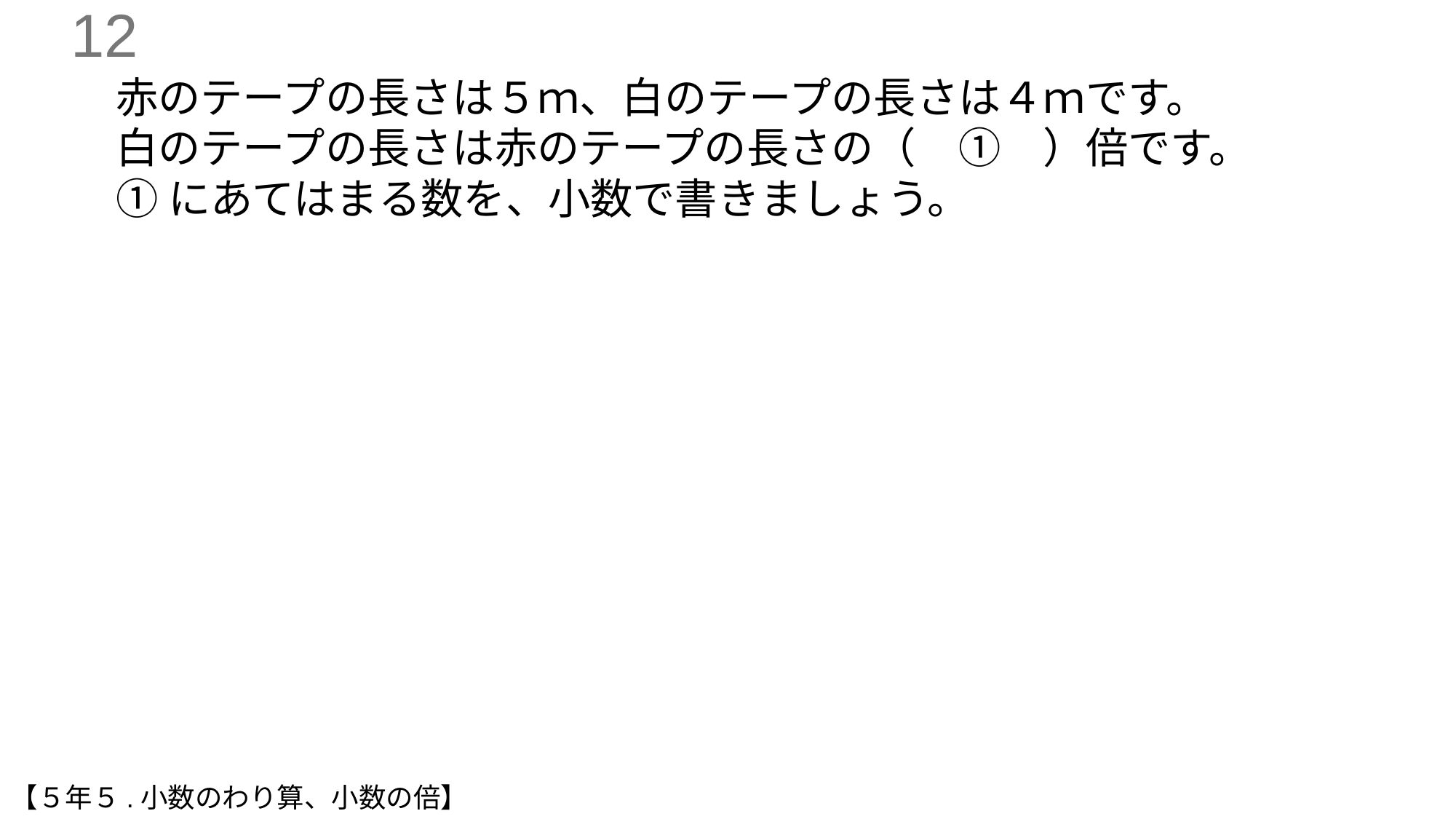

12
赤のテープの長さは５ｍ、白のテープの長さは４ｍです。
白のテープの長さは赤のテープの長さの（　①　）倍です。
①にあてはまる数を、小数で書きましょう。
【５年５.小数のわり算、小数の倍】